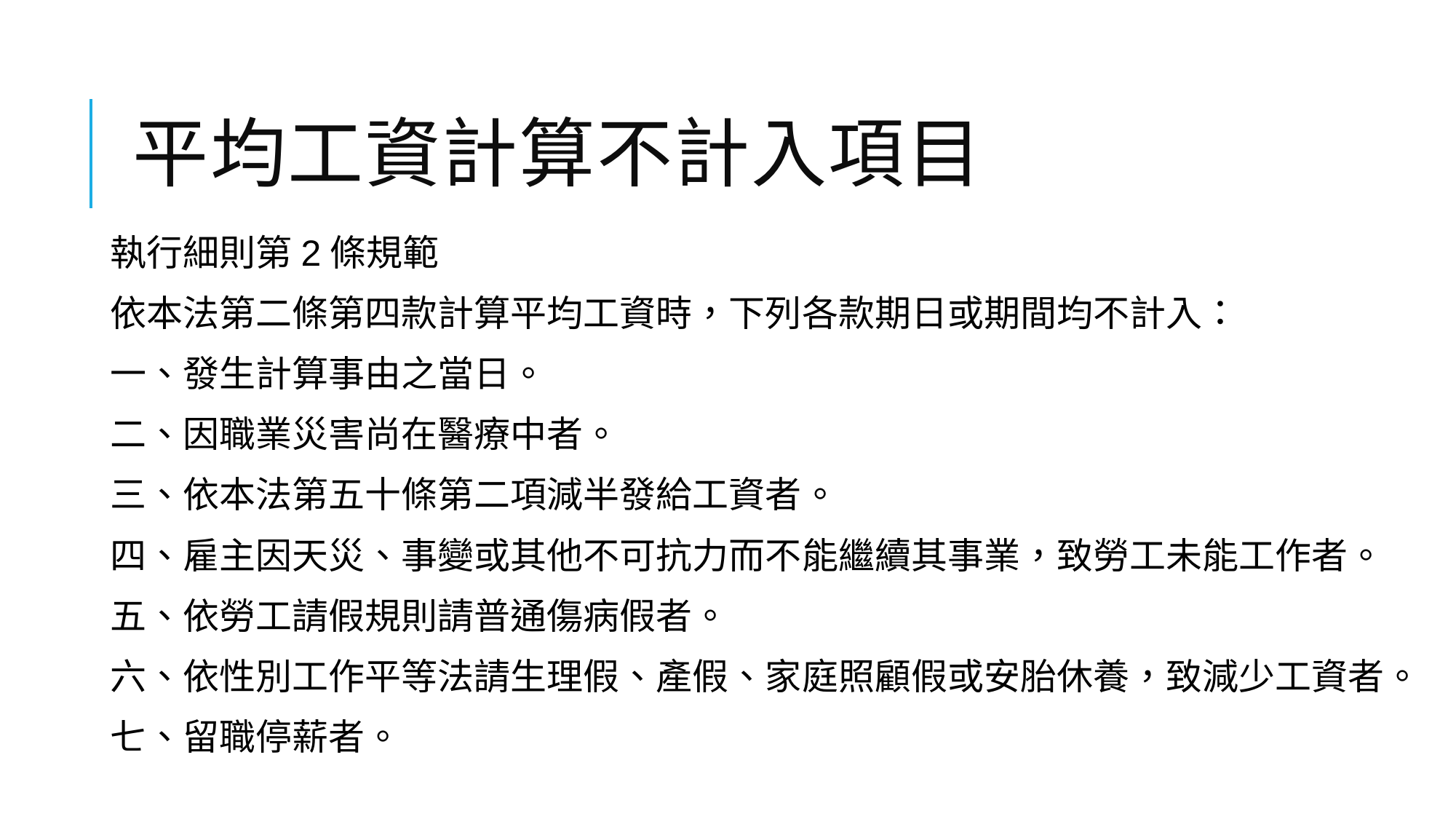

# 平均工資計算不計入項目
執行細則第2條規範
依本法第二條第四款計算平均工資時，下列各款期日或期間均不計入：
一、發生計算事由之當日。
二、因職業災害尚在醫療中者。
三、依本法第五十條第二項減半發給工資者。
四、雇主因天災、事變或其他不可抗力而不能繼續其事業，致勞工未能工作者。
五、依勞工請假規則請普通傷病假者。
六、依性別工作平等法請生理假、產假、家庭照顧假或安胎休養，致減少工資者。
七、留職停薪者。